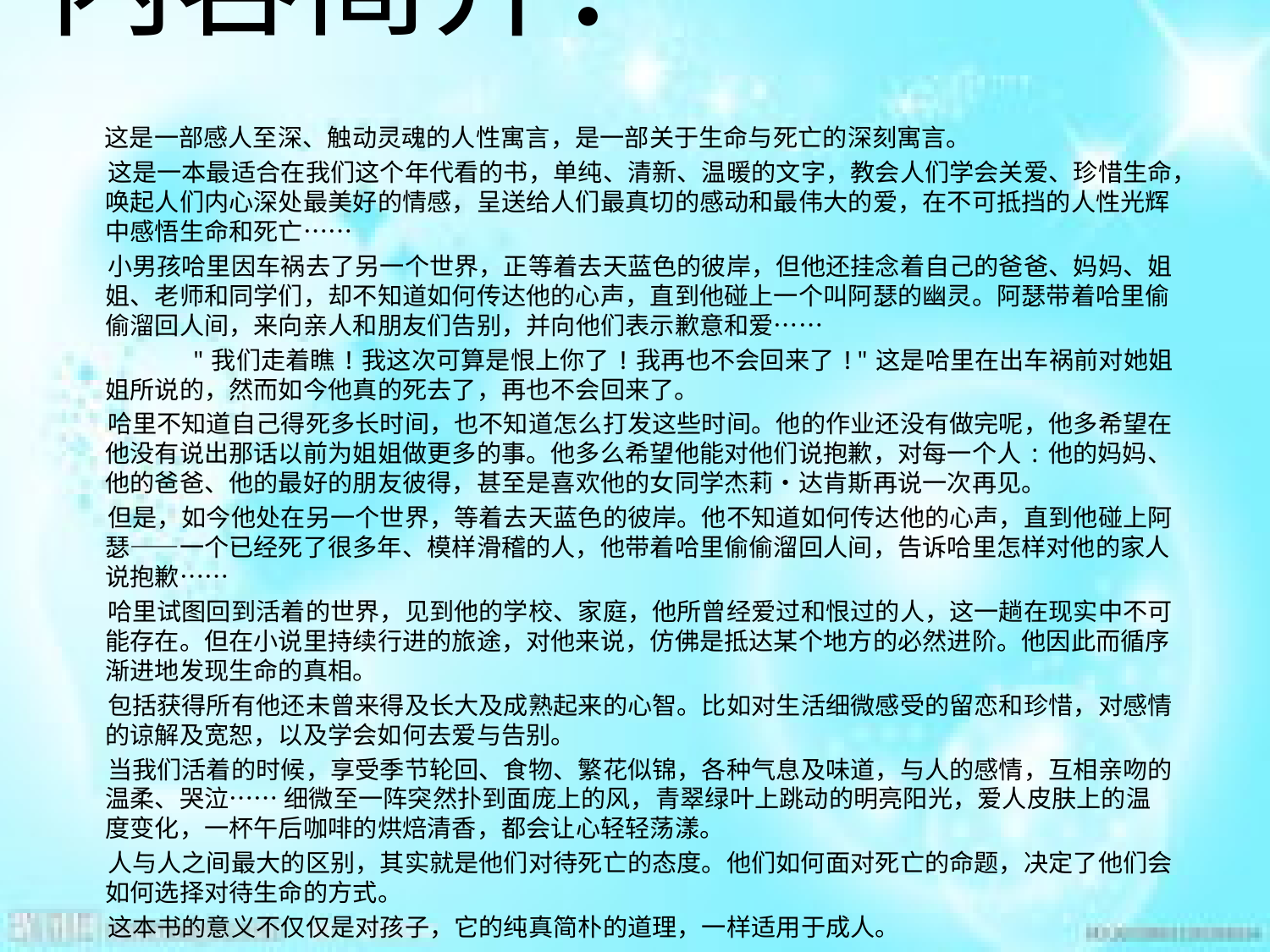

# 内容简介：
         这是一部感人至深、触动灵魂的人性寓言，是一部关于生命与死亡的深刻寓言。
        这是一本最适合在我们这个年代看的书，单纯、清新、温暖的文字，教会人们学会关爱、珍惜生命，唤起人们内心深处最美好的情感，呈送给人们最真切的感动和最伟大的爱，在不可抵挡的人性光辉中感悟生命和死亡……
        小男孩哈里因车祸去了另一个世界，正等着去天蓝色的彼岸，但他还挂念着自己的爸爸、妈妈、姐姐、老师和同学们，却不知道如何传达他的心声，直到他碰上一个叫阿瑟的幽灵。阿瑟带着哈里偷偷溜回人间，来向亲人和朋友们告别，并向他们表示歉意和爱……
         "我们走着瞧!我这次可算是恨上你了!我再也不会回来了!"这是哈里在出车祸前对她姐姐所说的，然而如今他真的死去了，再也不会回来了。
        哈里不知道自己得死多长时间，也不知道怎么打发这些时间。他的作业还没有做完呢，他多希望在他没有说出那话以前为姐姐做更多的事。他多么希望他能对他们说抱歉，对每一个人:他的妈妈、他的爸爸、他的最好的朋友彼得，甚至是喜欢他的女同学杰莉・达肯斯再说一次再见。
        但是，如今他处在另一个世界，等着去天蓝色的彼岸。他不知道如何传达他的心声，直到他碰上阿瑟——一个已经死了很多年、模样滑稽的人，他带着哈里偷偷溜回人间，告诉哈里怎样对他的家人说抱歉……
        哈里试图回到活着的世界，见到他的学校、家庭，他所曾经爱过和恨过的人，这一趟在现实中不可能存在。但在小说里持续行进的旅途，对他来说，仿佛是抵达某个地方的必然进阶。他因此而循序渐进地发现生命的真相。
        包括获得所有他还未曾来得及长大及成熟起来的心智。比如对生活细微感受的留恋和珍惜，对感情的谅解及宽恕，以及学会如何去爱与告别。
        当我们活着的时候，享受季节轮回、食物、繁花似锦，各种气息及味道，与人的感情，互相亲吻的温柔、哭泣⋯⋯ 细微至一阵突然扑到面庞上的风，青翠绿叶上跳动的明亮阳光，爱人皮肤上的温度变化，一杯午后咖啡的烘焙清香，都会让心轻轻荡漾。
        人与人之间最大的区别，其实就是他们对待死亡的态度。他们如何面对死亡的命题，决定了他们会如何选择对待生命的方式。
        这本书的意义不仅仅是对孩子，它的纯真简朴的道理，一样适用于成人。